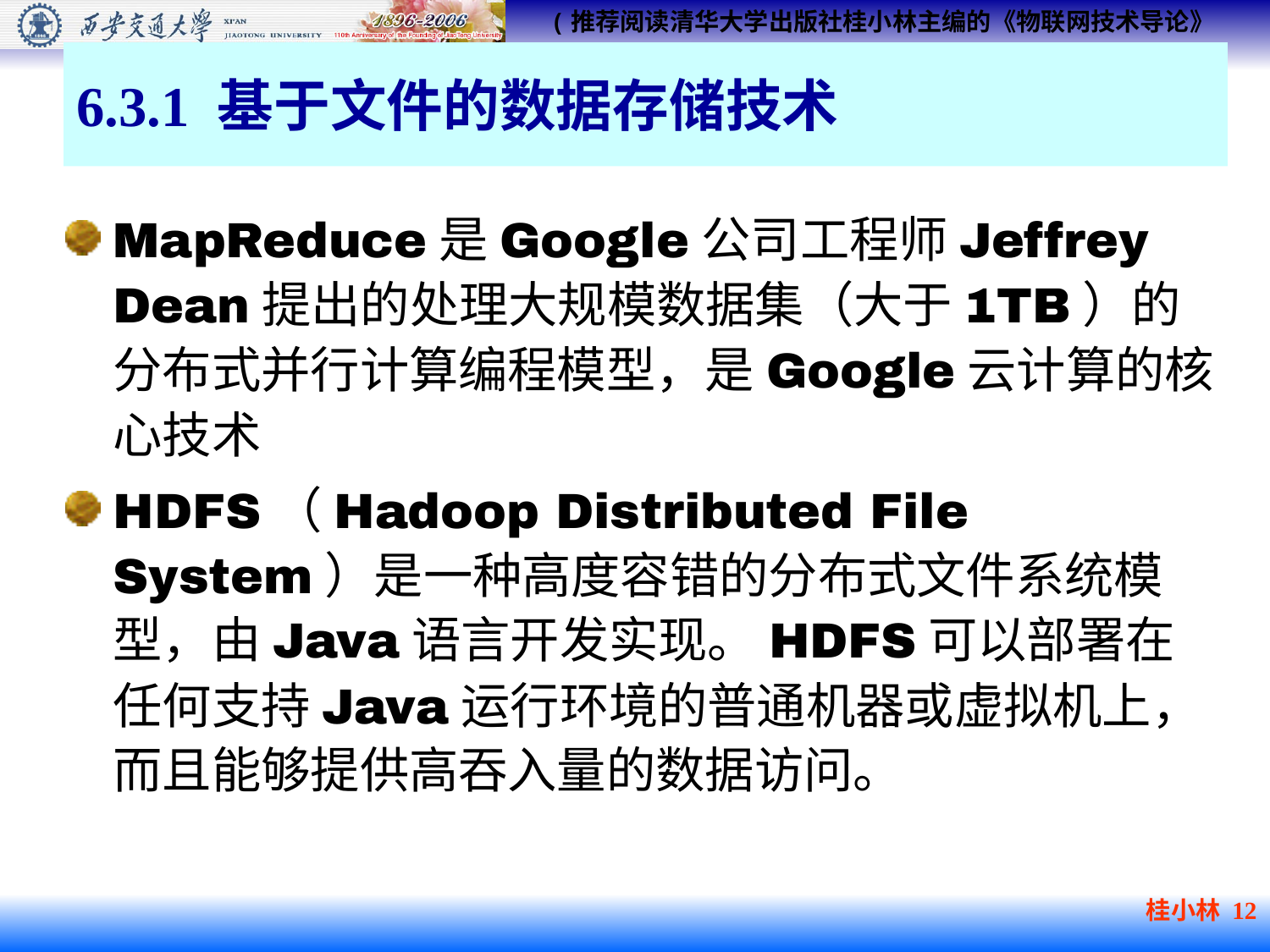

# 6.3.1 基于文件的数据存储技术
MapReduce是Google公司工程师Jeffrey Dean提出的处理大规模数据集（大于1TB）的分布式并行计算编程模型，是Google云计算的核心技术
HDFS（Hadoop Distributed File System）是一种高度容错的分布式文件系统模型，由Java语言开发实现。HDFS可以部署在任何支持Java运行环境的普通机器或虚拟机上，而且能够提供高吞入量的数据访问。
桂小林 12